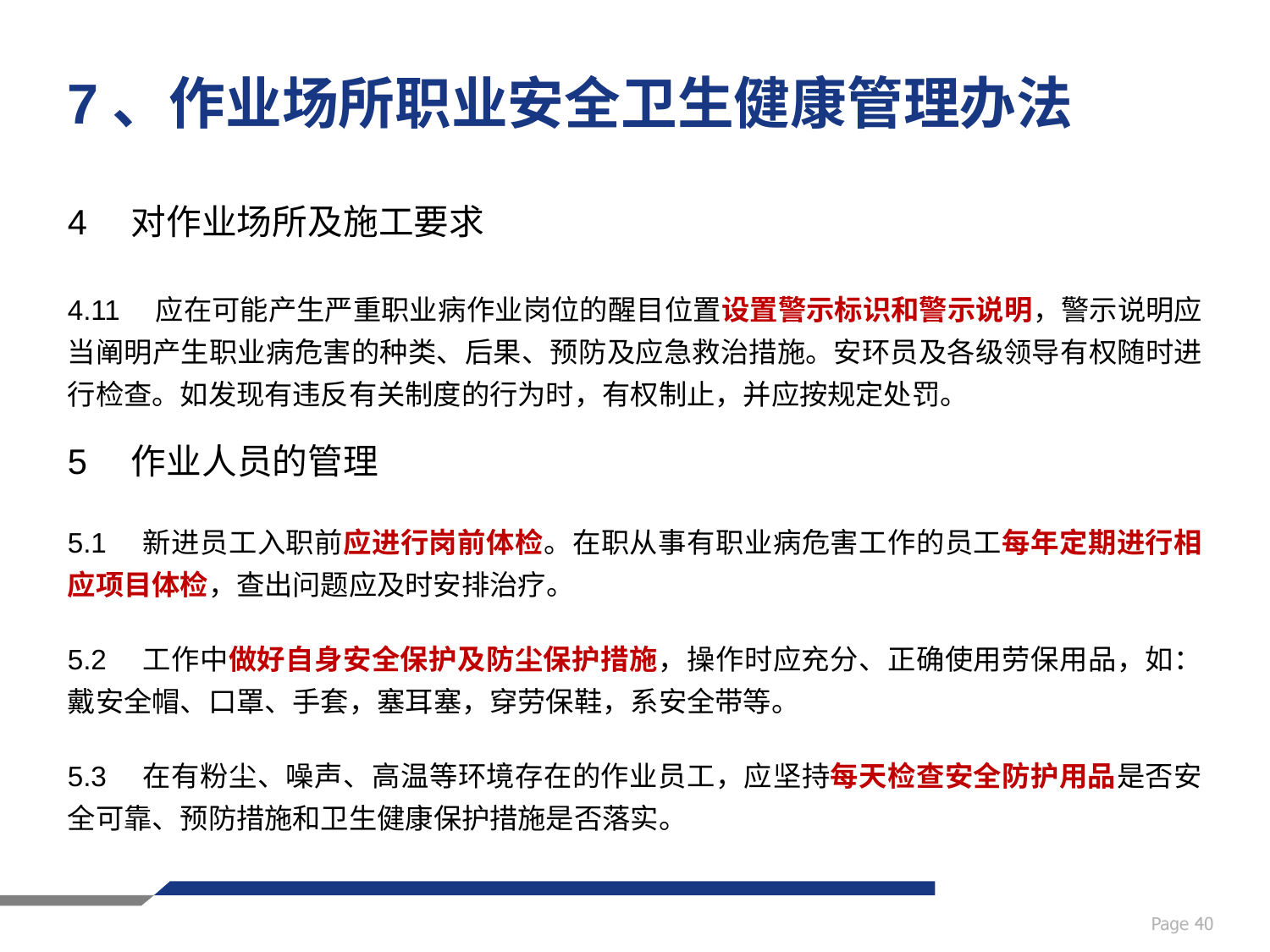

# 7、作业场所职业安全卫生健康管理办法
4　对作业场所及施工要求

5　作业人员的管理
4.11　应在可能产生严重职业病作业岗位的醒目位置设置警示标识和警示说明，警示说明应当阐明产生职业病危害的种类、后果、预防及应急救治措施。安环员及各级领导有权随时进行检查。如发现有违反有关制度的行为时，有权制止，并应按规定处罚。

5.1　新进员工入职前应进行岗前体检。在职从事有职业病危害工作的员工每年定期进行相应项目体检，查出问题应及时安排治疗。
5.2　工作中做好自身安全保护及防尘保护措施，操作时应充分、正确使用劳保用品，如：戴安全帽、口罩、手套，塞耳塞，穿劳保鞋，系安全带等。
5.3　在有粉尘、噪声、高温等环境存在的作业员工，应坚持每天检查安全防护用品是否安全可靠、预防措施和卫生健康保护措施是否落实。
Page 40